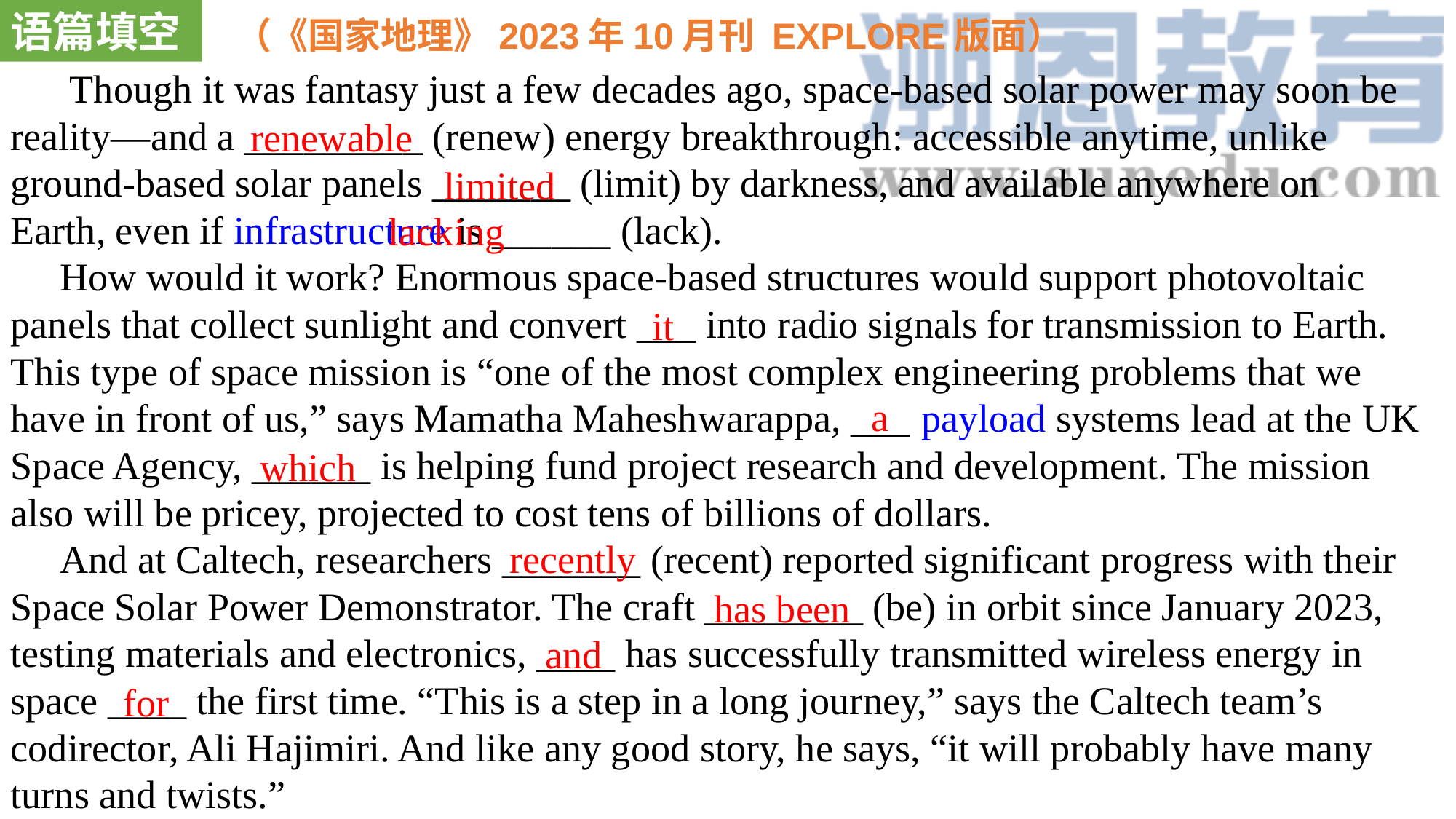

语篇填空
（《国家地理》2023年10月刊 EXPLORE版面）
      Though it was fantasy just a few decades ago, space-based solar power may soon be reality—and a _________ (renew) energy breakthrough: accessible anytime, unlike ground-based solar panels _______ (limit) by darkness, and available anywhere on Earth, even if infrastructure is ______ (lack).
     How would it work? Enormous space-based structures would support photovoltaic panels that collect sunlight and convert ___ into radio signals for transmission to Earth. This type of space mission is “one of the most complex engineering problems that we have in front of us,” says Mamatha Maheshwarappa, ___ payload systems lead at the UK Space Agency, ______ is helping fund project research and development. The mission also will be pricey, projected to cost tens of billions of dollars.
     And at Caltech, researchers _______ (recent) reported significant progress with their Space Solar Power Demonstrator. The craft ________ (be) in orbit since January 2023, testing materials and electronics, ____ has successfully transmitted wireless energy in space ____ the first time. “This is a step in a long journey,” says the Caltech team’s codirector, Ali Hajimiri. And like any good story, he says, “it will probably have many turns and twists.”
renewable
limited
lacking
it
a
which
recently
has been
and
for